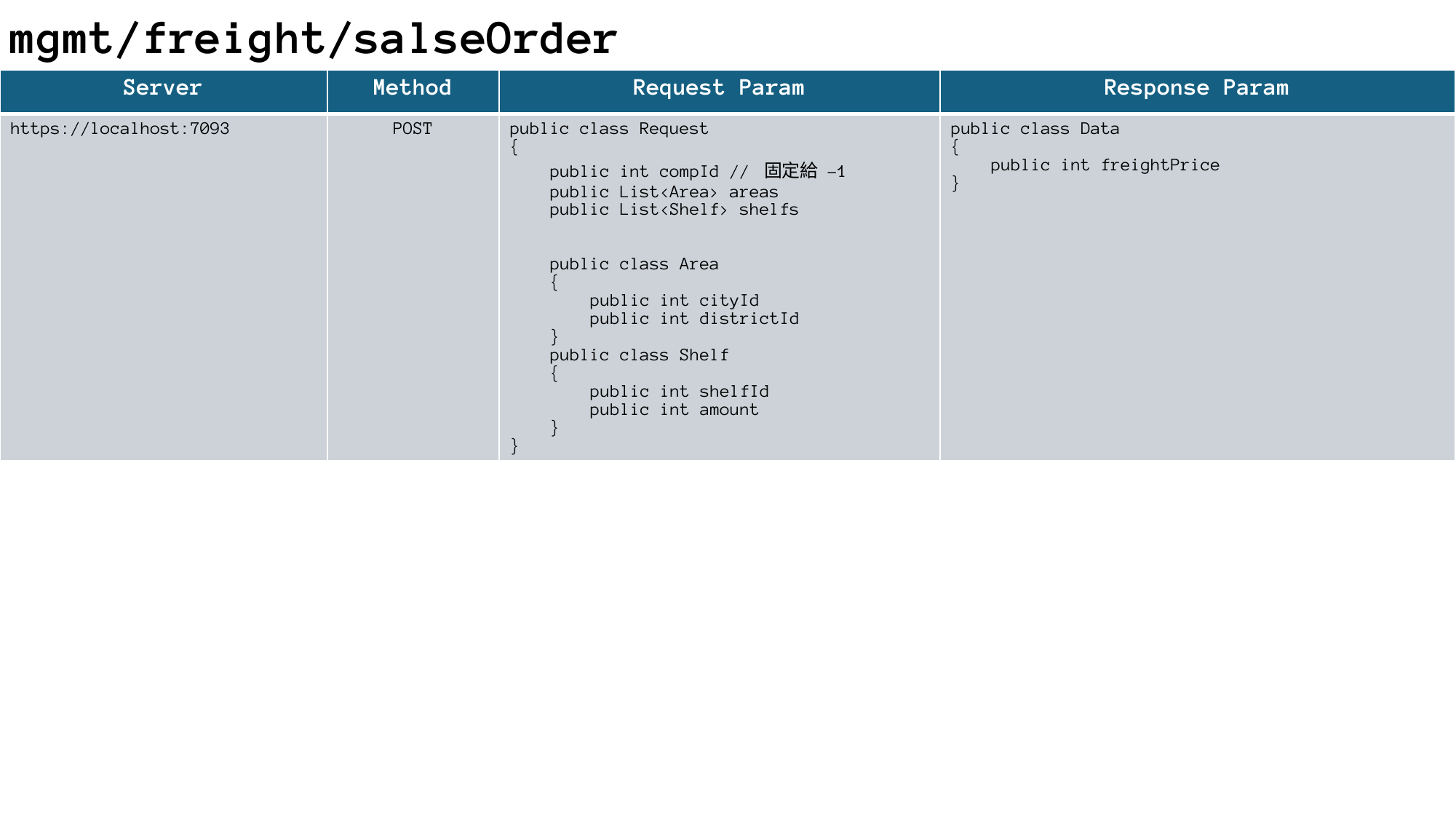

mgmt/freight/salseOrder
| Server | Method | Request Param | Response Param |
| --- | --- | --- | --- |
| https://localhost:7093 | POST | public class Request { public int compId // 固定給 -1 public List<Area> areas public List<Shelf> shelfs public class Area { public int cityId public int districtId } public class Shelf { public int shelfId public int amount } } | public class Data { public int freightPrice } |